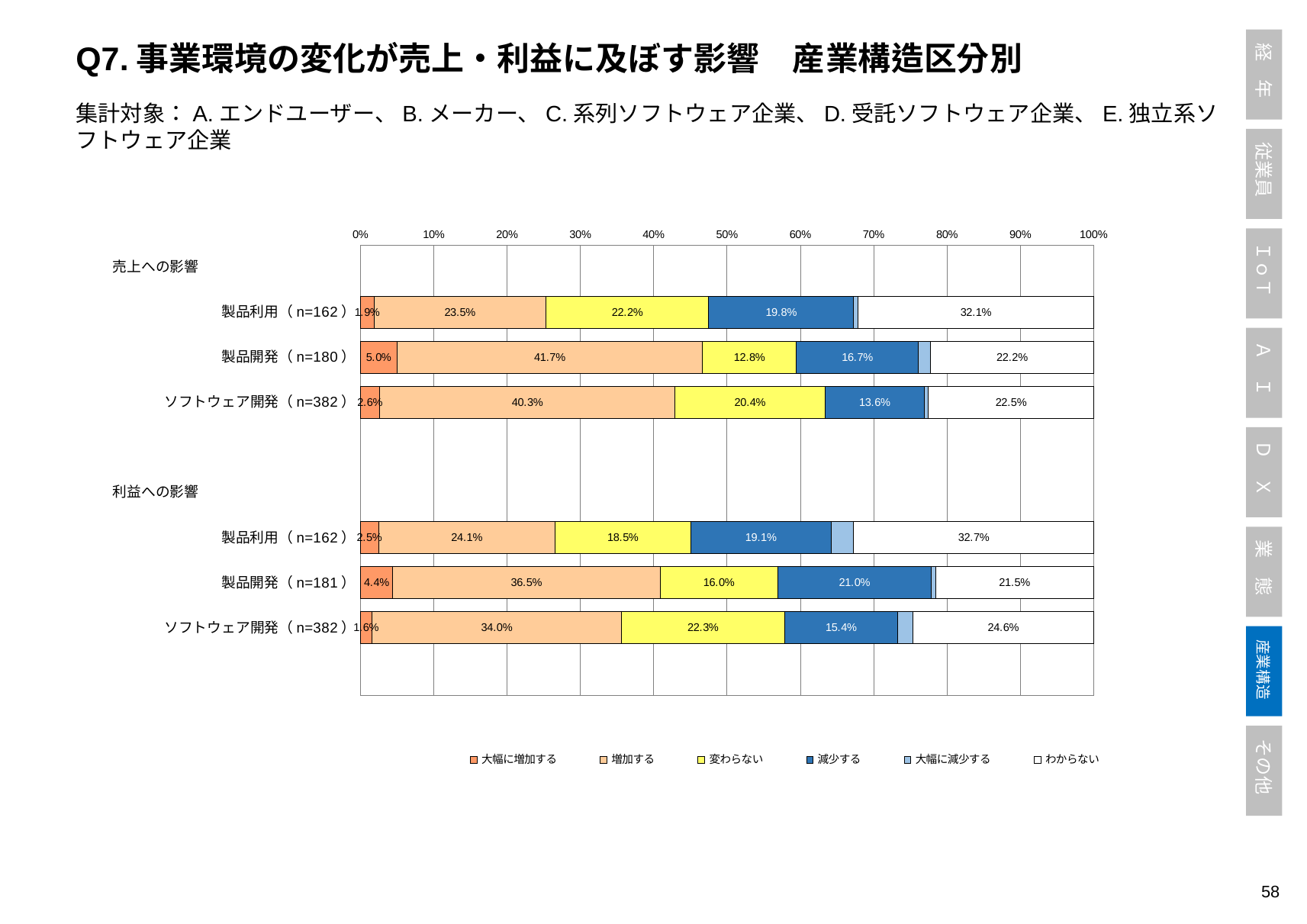

Q7.事業環境の変化が売上・利益に及ぼす影響　産業構造区分別
集計対象：A.エンドユーザー、B.メーカー、C.系列ソフトウェア企業、D.受託ソフトウェア企業、E.独立系ソフトウェア企業

### Chart

| Category | 大幅に増加する | 増加する | 変わらない | 減少する | 大幅に減少する | わからない |
|---|---|---|---|---|---|---|
| 売上への影響　　　　　　　　　　　 | None | None | None | None | None | None |
| 製品利用（n=162） | 0.018518518518518517 | 0.2345679012345679 | 0.2222222222222222 | 0.19753086419753085 | 0.006172839506172839 | 0.32098765432098764 |
| 製品開発（n=180） | 0.05 | 0.4166666666666667 | 0.12777777777777777 | 0.16666666666666666 | 0.016666666666666666 | 0.2222222222222222 |
| ソフトウェア開発（n=382） | 0.02617801047120419 | 0.4031413612565445 | 0.20418848167539266 | 0.13612565445026178 | 0.005235602094240838 | 0.225130890052356 |
|  | None | None | None | None | None | None |
| 利益への影響　　　　　　　　　　　 | None | None | None | None | None | None |
| 製品利用（n=162） | 0.024691358024691357 | 0.24074074074074073 | 0.18518518518518517 | 0.19135802469135801 | 0.030864197530864196 | 0.3271604938271605 |
| 製品開発（n=181） | 0.04419889502762431 | 0.36464088397790057 | 0.16022099447513813 | 0.20994475138121546 | 0.0055248618784530384 | 0.2154696132596685 |
| ソフトウェア開発（n=382） | 0.015706806282722512 | 0.3403141361256545 | 0.22251308900523561 | 0.1544502617801047 | 0.020942408376963352 | 0.24607329842931938 |
58